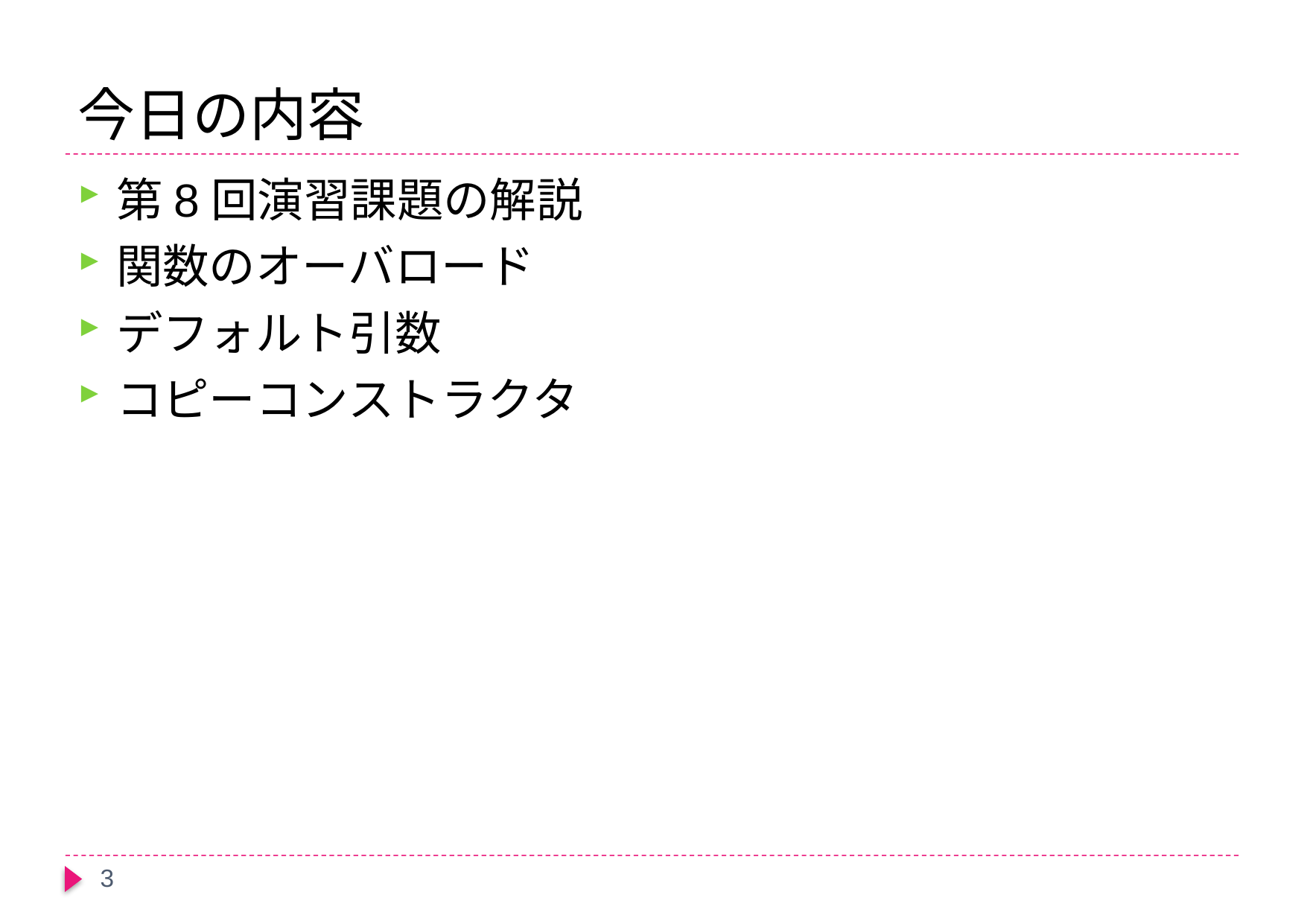

# 今日の内容
第8回演習課題の解説
関数のオーバロード
デフォルト引数
コピーコンストラクタ

3